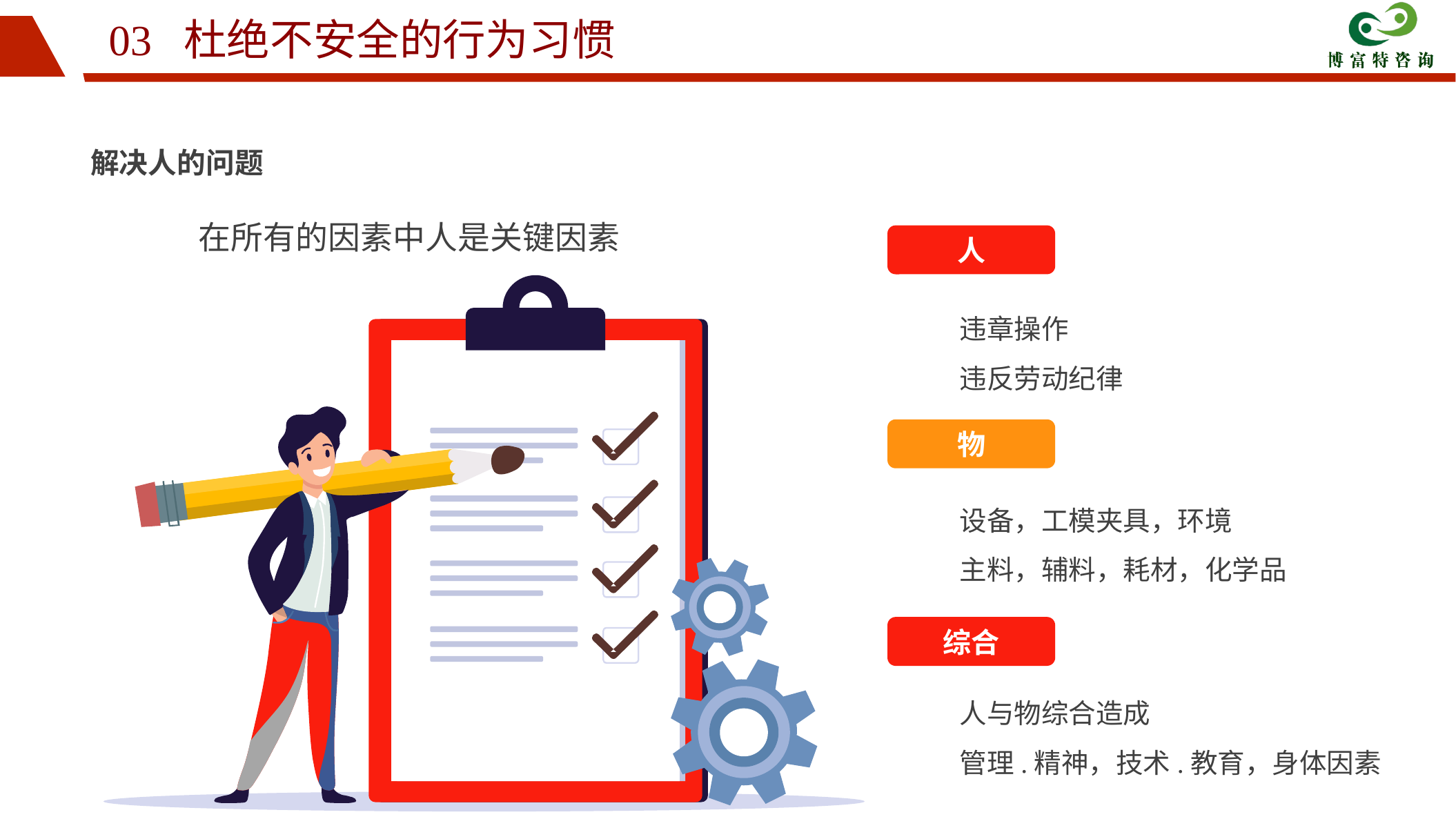

03  杜绝不安全的行为习惯

解决人的问题
在所有的因素中人是关键因素
人
违章操作
违反劳动纪律
物
设备，工模夹具，环境
主料，辅料，耗材，化学品
综合
人与物综合造成
管理.精神，技术.教育，身体因素